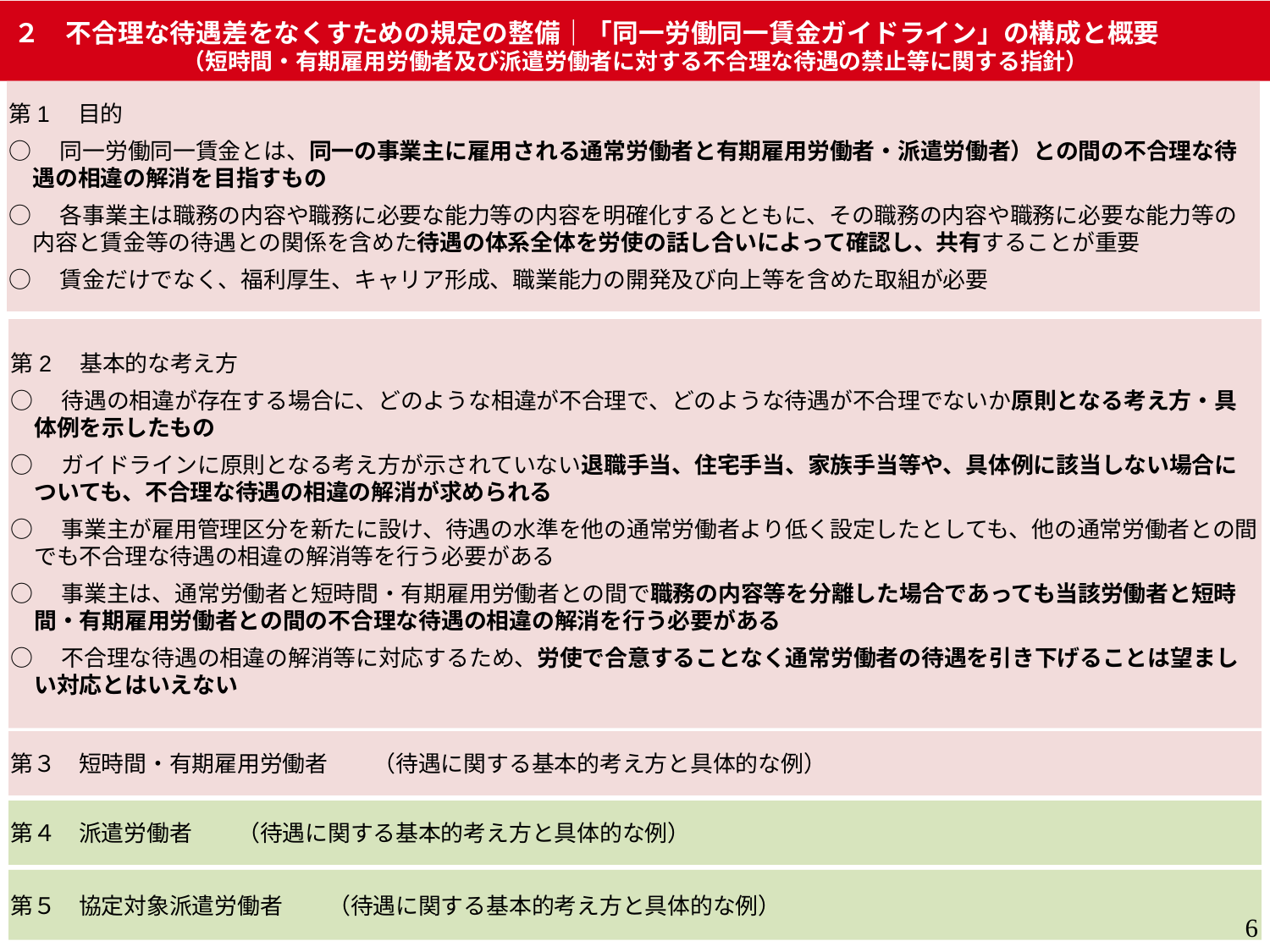

２　不合理な待遇差をなくすための規定の整備｜「同一労働同一賃金ガイドライン」の構成と概要
（短時間・有期雇用労働者及び派遣労働者に対する不合理な待遇の禁止等に関する指針）

第1　目的
○　同一労働同一賃金とは、同一の事業主に雇用される通常労働者と有期雇用労働者・派遣労働者）との間の不合理な待遇の相違の解消を目指すもの
○　各事業主は職務の内容や職務に必要な能力等の内容を明確化するとともに、その職務の内容や職務に必要な能力等の内容と賃金等の待遇との関係を含めた待遇の体系全体を労使の話し合いによって確認し、共有することが重要
○　賃金だけでなく、福利厚生、キャリア形成、職業能力の開発及び向上等を含めた取組が必要

第2　基本的な考え方
○　待遇の相違が存在する場合に、どのような相違が不合理で、どのような待遇が不合理でないか原則となる考え方・具体例を示したもの
○　ガイドラインに原則となる考え方が示されていない退職手当、住宅手当、家族手当等や、具体例に該当しない場合についても、不合理な待遇の相違の解消が求められる
○　事業主が雇用管理区分を新たに設け、待遇の水準を他の通常労働者より低く設定したとしても、他の通常労働者との間でも不合理な待遇の相違の解消等を行う必要がある
○　事業主は、通常労働者と短時間・有期雇用労働者との間で職務の内容等を分離した場合であっても当該労働者と短時間・有期雇用労働者との間の不合理な待遇の相違の解消を行う必要がある
○　不合理な待遇の相違の解消等に対応するため、労使で合意することなく通常労働者の待遇を引き下げることは望ましい対応とはいえない
第３　短時間・有期雇用労働者　　（待遇に関する基本的考え方と具体的な例）
第４　派遣労働者　　（待遇に関する基本的考え方と具体的な例）
第５　協定対象派遣労働者　　（待遇に関する基本的考え方と具体的な例）
6